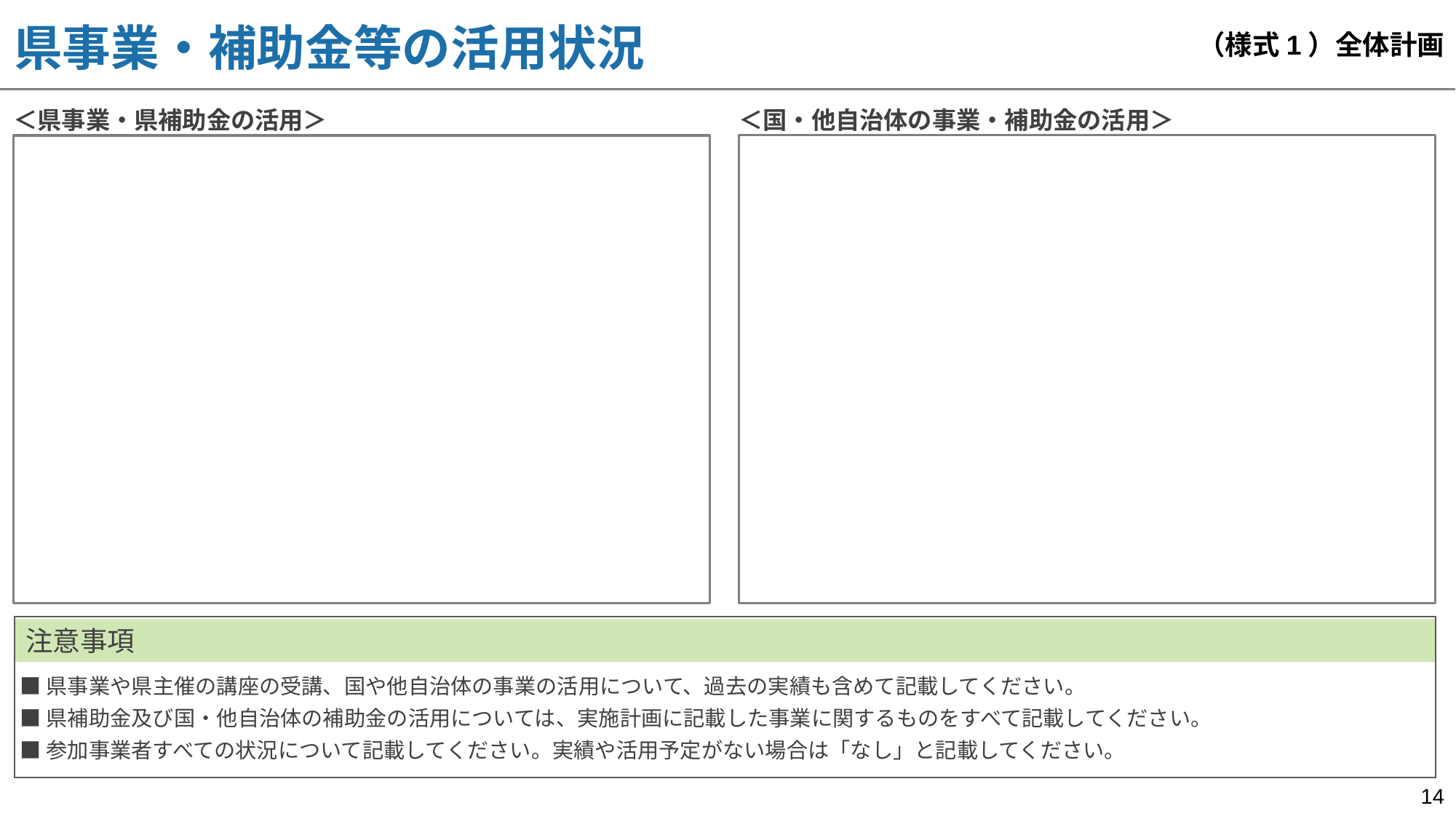

（様式1）全体計画
県事業・補助金等の活用状況
＜国・他自治体の事業・補助金の活用＞
＜県事業・県補助金の活用＞

注意事項
■県事業や県主催の講座の受講、国や他自治体の事業の活用について、過去の実績も含めて記載してください。
■県補助金及び国・他自治体の補助金の活用については、実施計画に記載した事業に関するものをすべて記載してください。
■参加事業者すべての状況について記載してください。実績や活用予定がない場合は「なし」と記載してください。
14